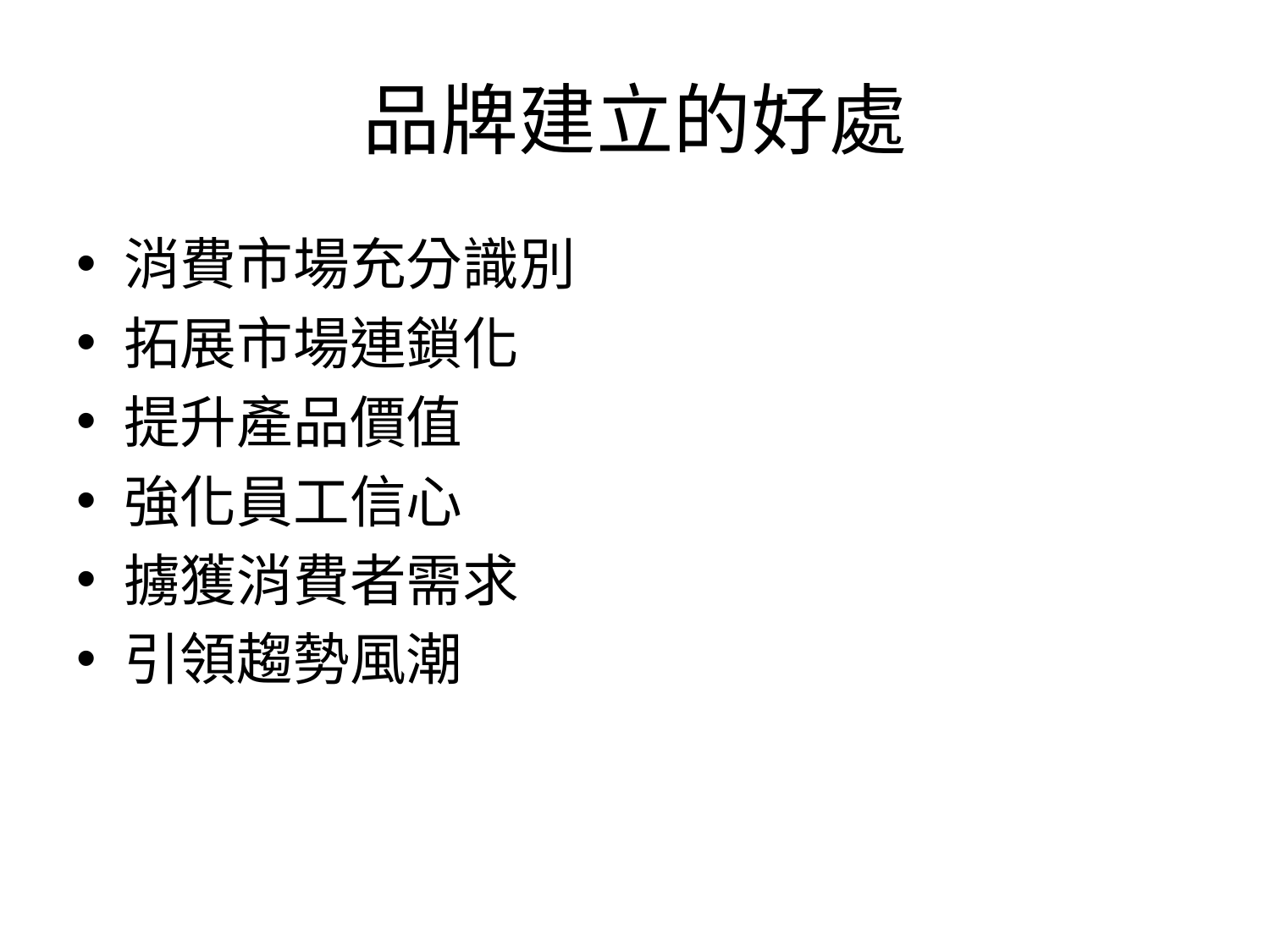

# 品牌建立的好處
消費市場充分識別
拓展市場連鎖化
提升產品價值
強化員工信心
擄獲消費者需求
引領趨勢風潮